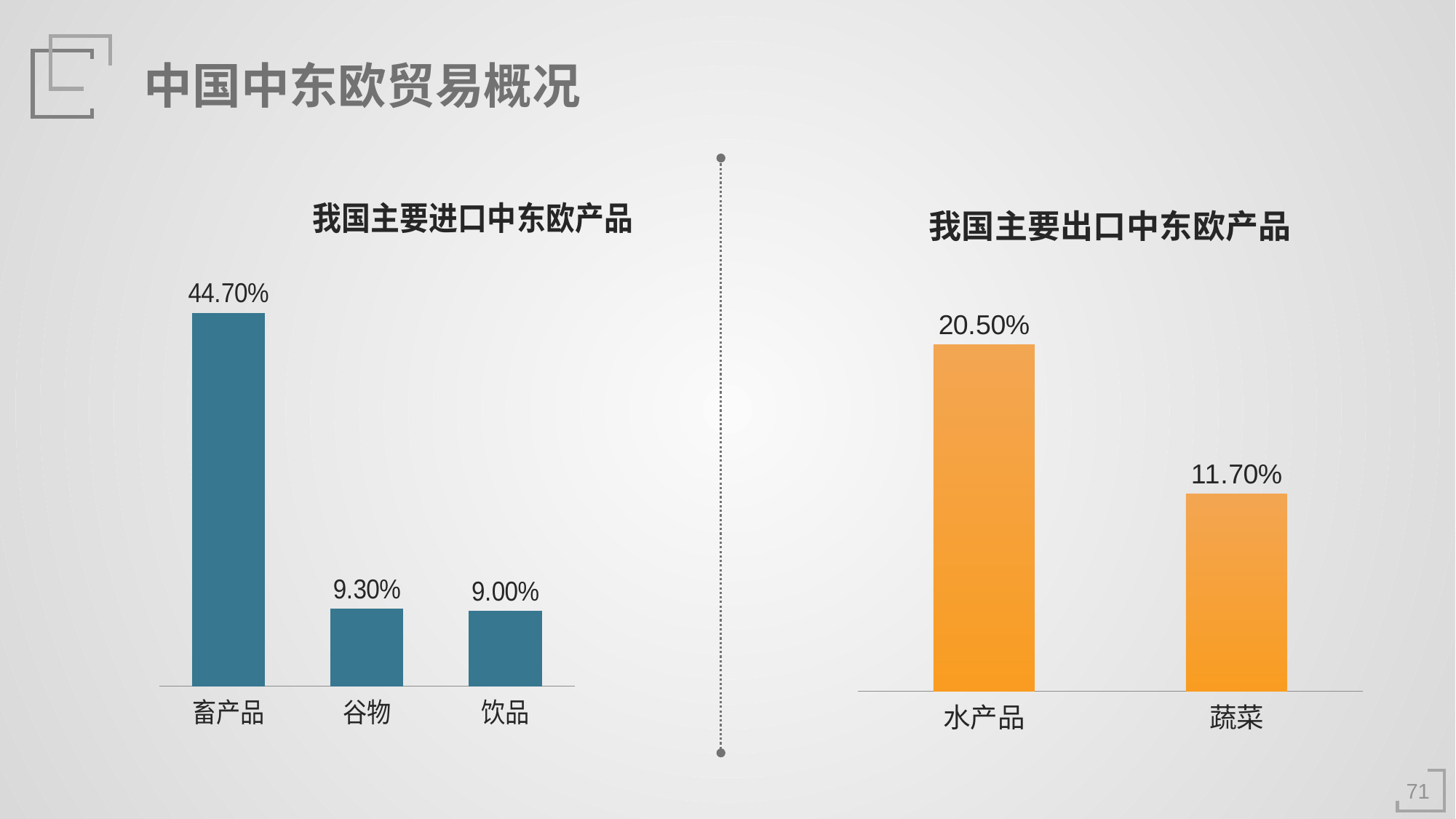

中国中东欧贸易概况

### Chart: 我国主要进口中东欧产品

| Category | 系列 1 |
|---|---|
| 畜产品 | 0.447 |
| 谷物 | 0.0930000000000001 |
| 饮品 | 0.09 |

### Chart: 我国主要出口中东欧产品

| Category | 系列 1 |
|---|---|
| 水产品 | 0.205 |
| 蔬菜 | 0.117 |